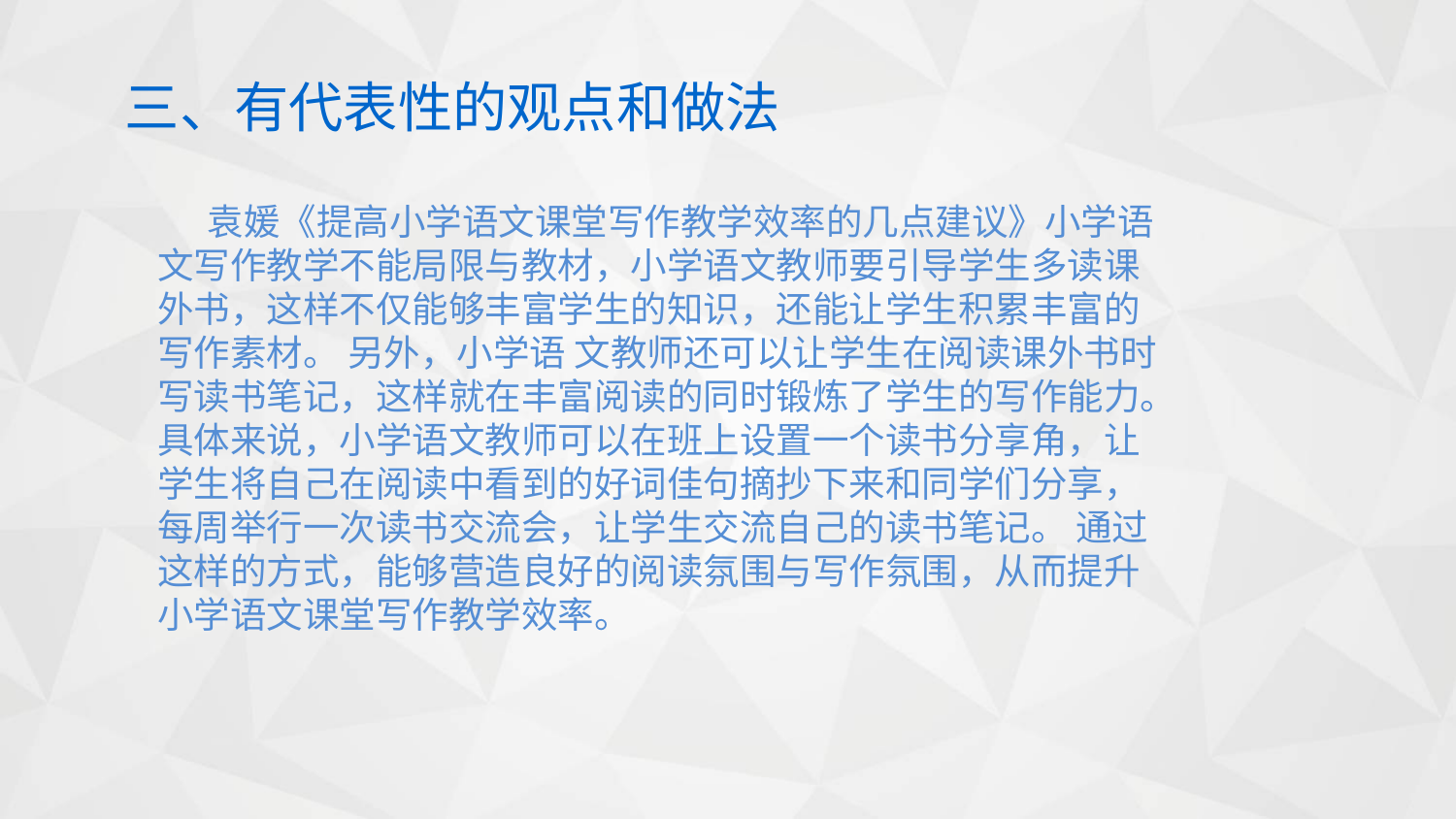

三、有代表性的观点和做法
     袁媛《提高小学语文课堂写作教学效率的几点建议》小学语文写作教学不能局限与教材，小学语文教师要引导学生多读课外书，这样不仅能够丰富学生的知识，还能让学生积累丰富的写作素材。 另外，小学语 文教师还可以让学生在阅读课外书时写读书笔记，这样就在丰富阅读的同时锻炼了学生的写作能力。具体来说，小学语文教师可以在班上设置一个读书分享角，让学生将自己在阅读中看到的好词佳句摘抄下来和同学们分享，每周举行一次读书交流会，让学生交流自己的读书笔记。 通过这样的方式，能够营造良好的阅读氛围与写作氛围，从而提升小学语文课堂写作教学效率。